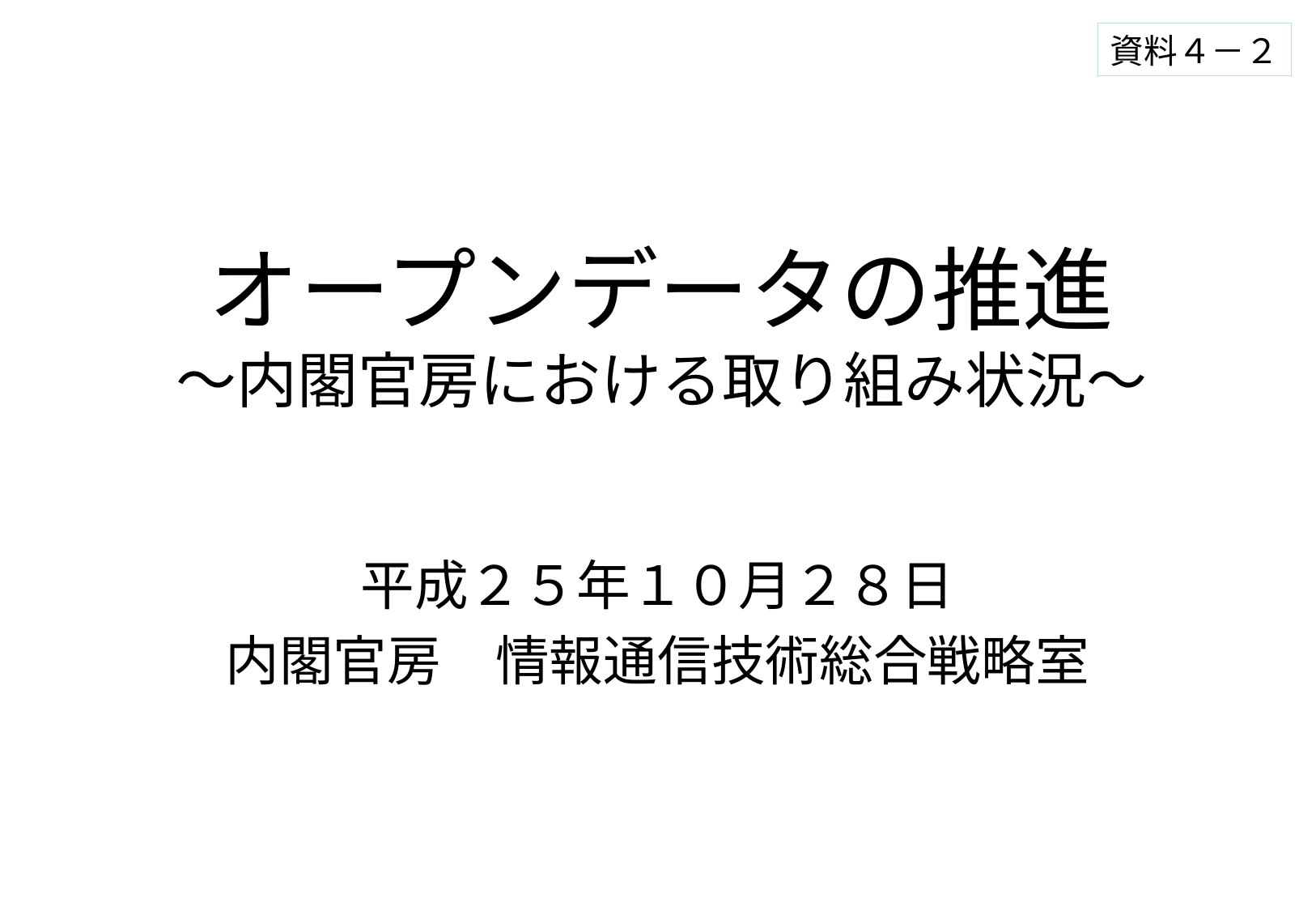

資料４－２
# オープンデータの推進 ～内閣官房における取り組み状況～
平成２５年１０月２８日
内閣官房　情報通信技術総合戦略室